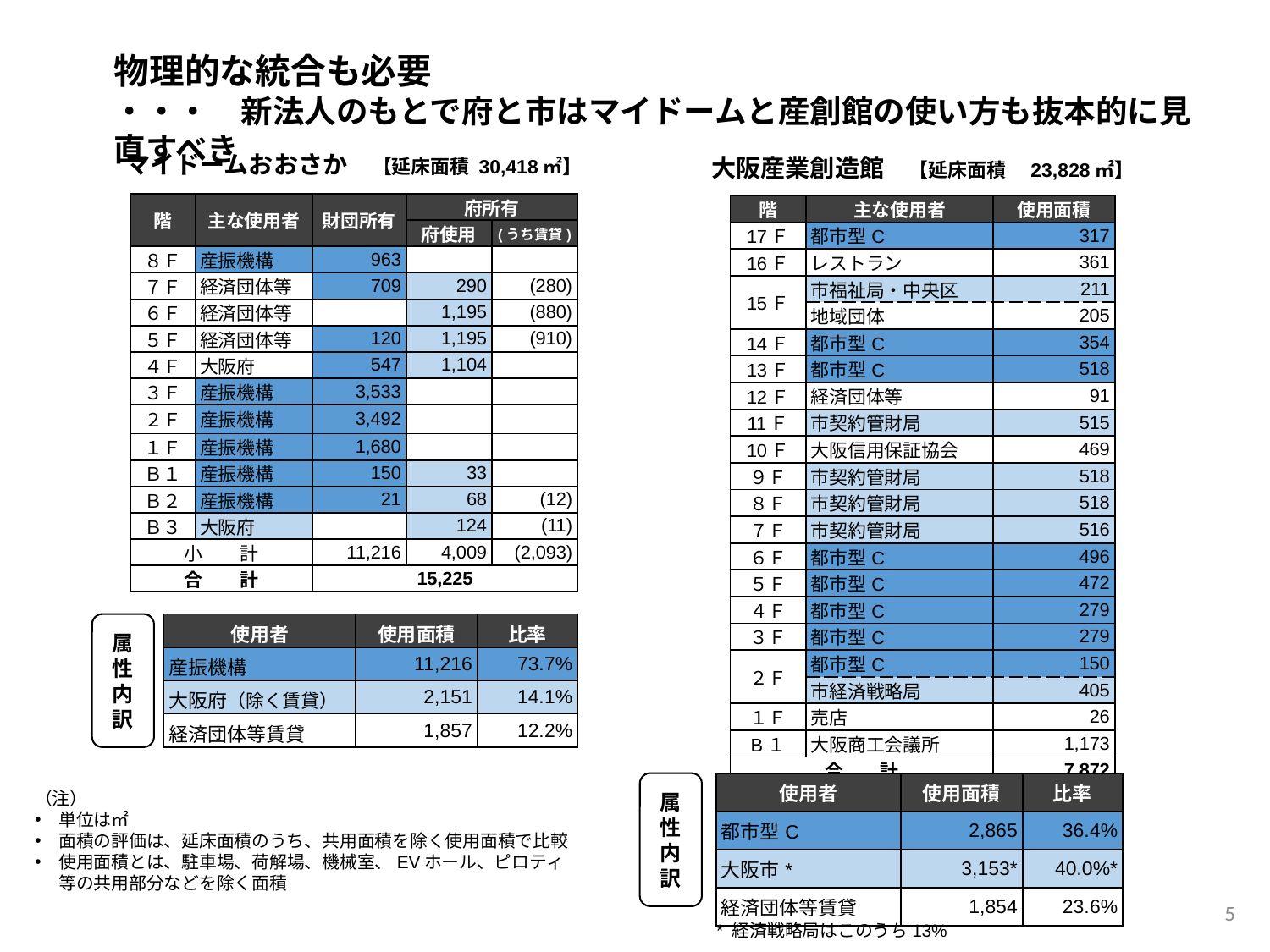

物理的な統合も必要
・・・　新法人のもとで府と市はマイドームと産創館の使い方も抜本的に見直すべき
マイドームおおさか　【延床面積 30,418㎡】
大阪産業創造館　【延床面積　23,828㎡】
| 階 | 主な使用者 | 財団所有 | 府所有 |  |
| --- | --- | --- | --- | --- |
|  |  |  | 府使用 | (うち賃貸) |
| ８Ｆ | 産振機構 | 963 |  |  |
| ７Ｆ | 経済団体等 | 709 | 290 | (280) |
| ６Ｆ | 経済団体等 |  | 1,195 | (880) |
| ５Ｆ | 経済団体等 | 120 | 1,195 | (910) |
| ４Ｆ | 大阪府 | 547 | 1,104 |  |
| ３Ｆ | 産振機構 | 3,533 |  |  |
| ２Ｆ | 産振機構 | 3,492 |  |  |
| １Ｆ | 産振機構 | 1,680 |  |  |
| Ｂ１ | 産振機構 | 150 | 33 |  |
| Ｂ２ | 産振機構 | 21 | 68 | (12) |
| Ｂ３ | 大阪府 |  | 124 | (11) |
| 小　　計 |  | 11,216 | 4,009 | (2,093) |
| 合　　計 |  | 15,225 |  |  |
| 階 | 主な使用者 | 使用面積 |
| --- | --- | --- |
| 17Ｆ | 都市型C | 317 |
| 16Ｆ | レストラン | 361 |
| 15Ｆ | 市福祉局・中央区 | 211 |
|  | 地域団体 | 205 |
| 14Ｆ | 都市型C | 354 |
| 13Ｆ | 都市型C | 518 |
| 12Ｆ | 経済団体等 | 91 |
| 11Ｆ | 市契約管財局 | 515 |
| 10Ｆ | 大阪信用保証協会 | 469 |
| ９Ｆ | 市契約管財局 | 518 |
| ８Ｆ | 市契約管財局 | 518 |
| ７Ｆ | 市契約管財局 | 516 |
| ６Ｆ | 都市型C | 496 |
| ５Ｆ | 都市型C | 472 |
| ４Ｆ | 都市型C | 279 |
| ３Ｆ | 都市型C | 279 |
| ２Ｆ | 都市型C | 150 |
|  | 市経済戦略局 | 405 |
| １Ｆ | 売店 | 26 |
| B１ | 大阪商工会議所 | 1,173 |
| 合　　計 |  | 7,872 |
属性内訳
| 使用者 | 使用面積 | 比率 |
| --- | --- | --- |
| 産振機構 | 11,216 | 73.7% |
| 大阪府（除く賃貸） | 2,151 | 14.1% |
| 経済団体等賃貸 | 1,857 | 12.2% |
属性内訳
| 使用者 | 使用面積 | 比率 |
| --- | --- | --- |
| 都市型C | 2,865 | 36.4% |
| 大阪市\* | 3,153\* | 40.0%\* |
| 経済団体等賃貸 | 1,854 | 23.6% |
（注）
単位は㎡
面積の評価は、延床面積のうち、共用面積を除く使用面積で比較
使用面積とは、駐車場、荷解場、機械室、EVホール、ピロティ等の共用部分などを除く面積
5
* 経済戦略局はこのうち13%